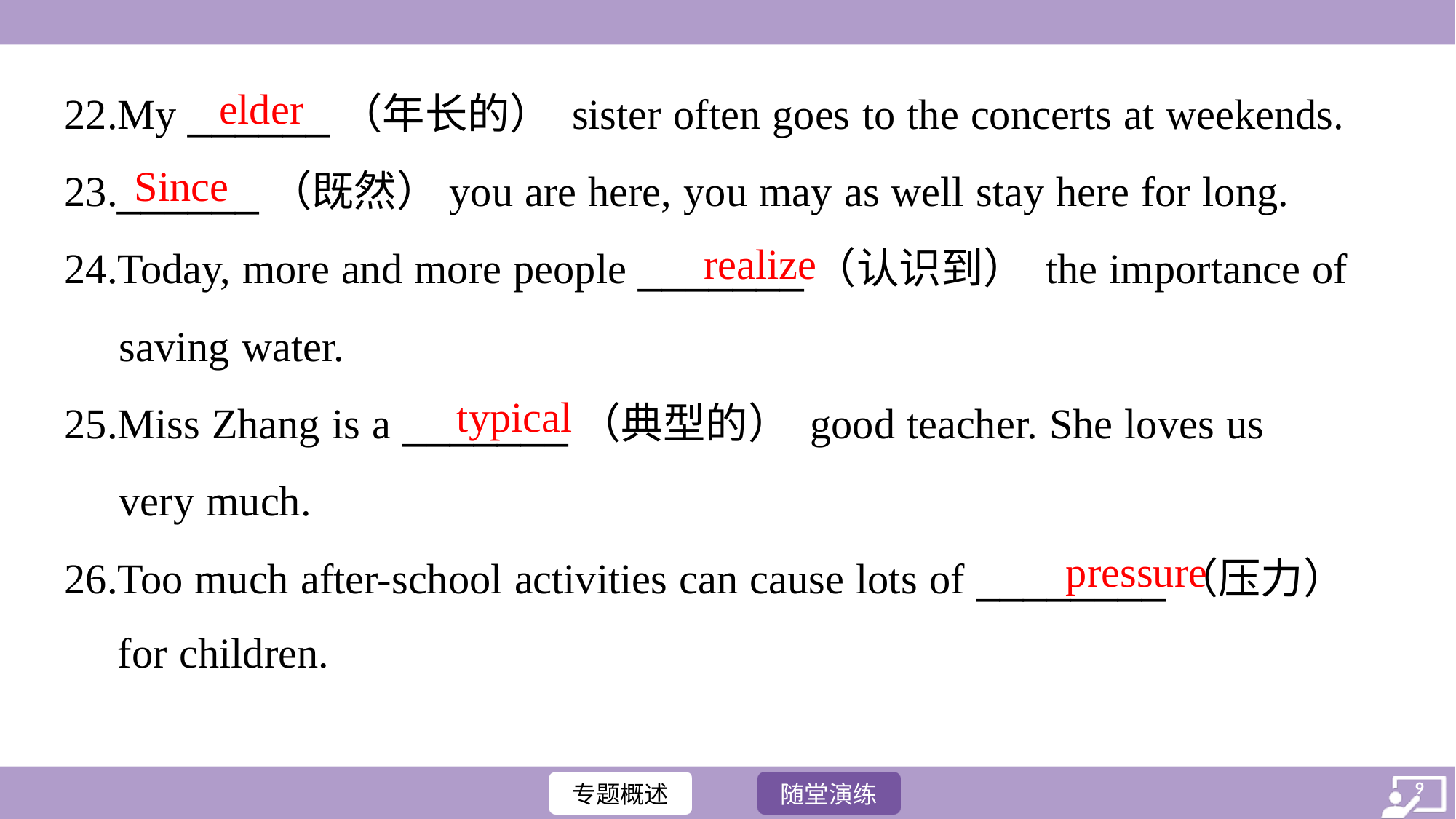

elder
22.My ______（年长的） sister often goes to the concerts at weekends.
23.______（既然）you are here, you may as well stay here for long.
24.Today, more and more people _______（认识到） the importance of
saving water.
25.Miss Zhang is a _______（典型的） good teacher. She loves us
very much.
26.Too much after-school activities can cause lots of ________（压力）
for children.
Since
realize
typical
pressure